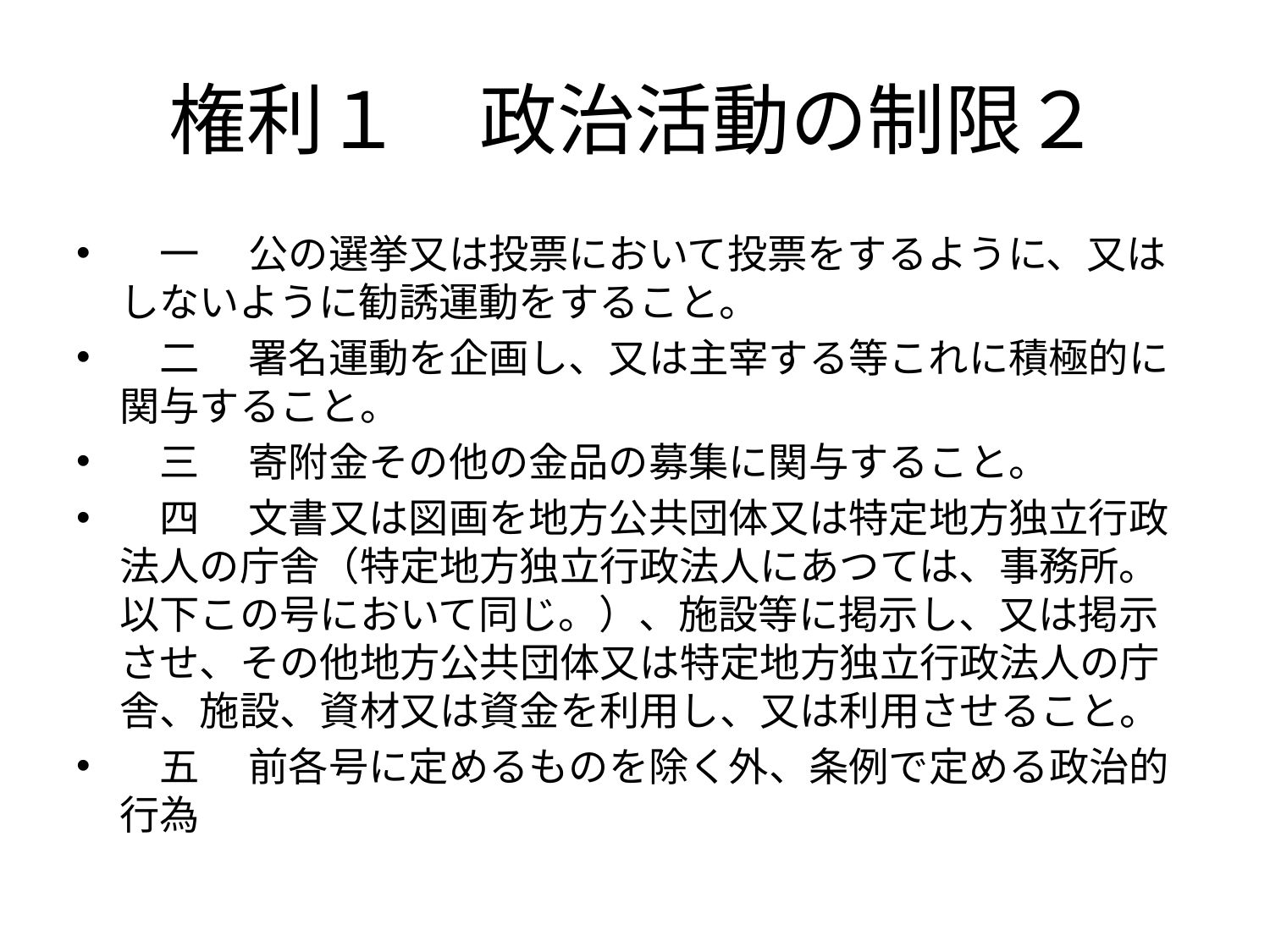

# 権利１　政治活動の制限２
　一 　公の選挙又は投票において投票をするように、又はしないように勧誘運動をすること。
　二 　署名運動を企画し、又は主宰する等これに積極的に関与すること。
　三 　寄附金その他の金品の募集に関与すること。
　四 　文書又は図画を地方公共団体又は特定地方独立行政法人の庁舎（特定地方独立行政法人にあつては、事務所。以下この号において同じ。）、施設等に掲示し、又は掲示させ、その他地方公共団体又は特定地方独立行政法人の庁舎、施設、資材又は資金を利用し、又は利用させること。
　五 　前各号に定めるものを除く外、条例で定める政治的行為